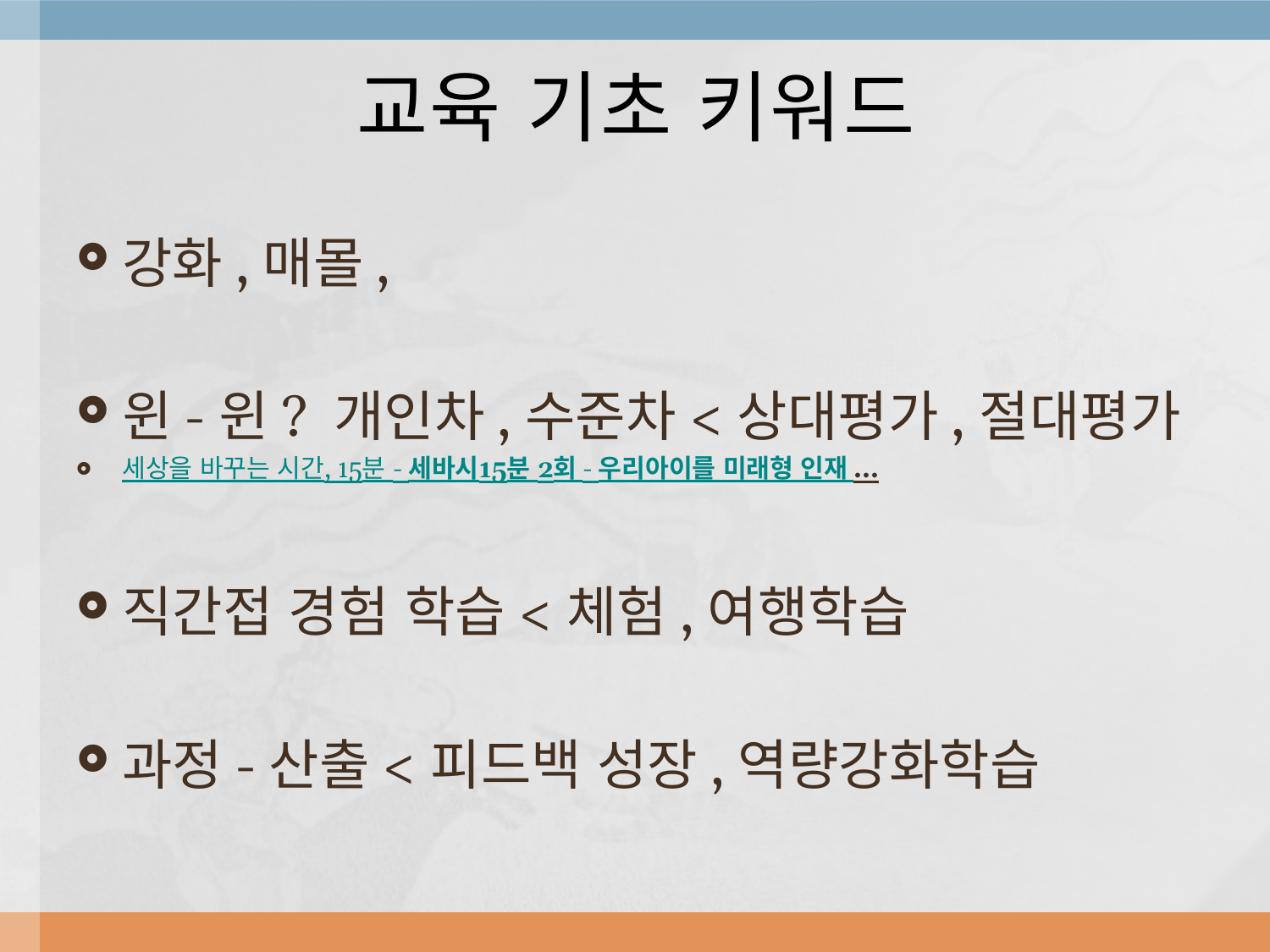

# 교육 기초 키워드
강화,매몰,

윈-윈? 개인차,수준차<상대평가,절대평가
세상을 바꾸는 시간, 15분 - 세바시15분 2회 - 우리아이를 미래형 인재 ...

직간접 경험 학습<체험,여행학습

과정-산출<피드백 성장,역량강화학습